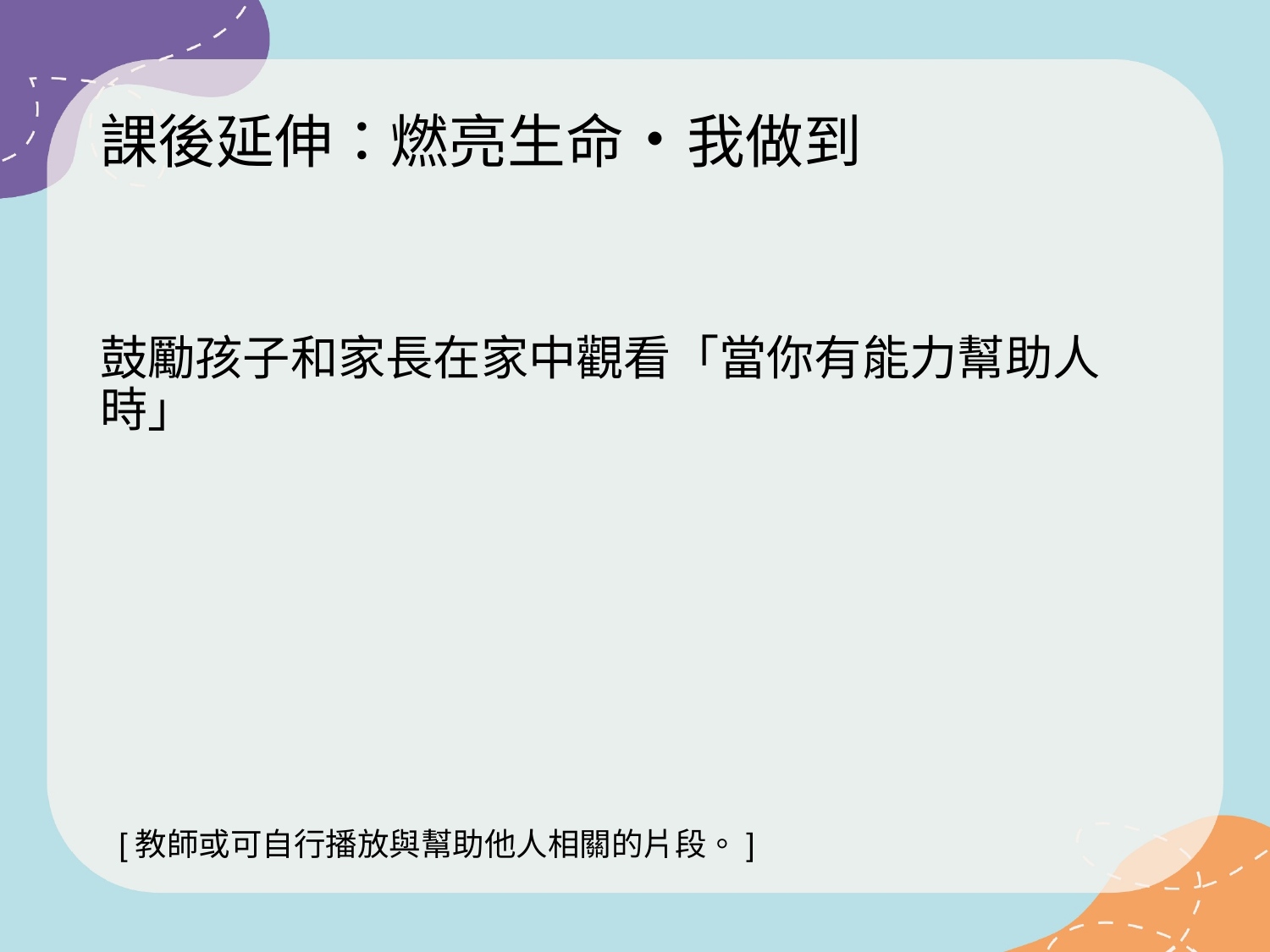

# 課後延伸：燃亮生命•我做到

鼓勵孩子和家長在家中觀看「當你有能力幫助人時」
[教師或可自行播放與幫助他人相關的片段。]